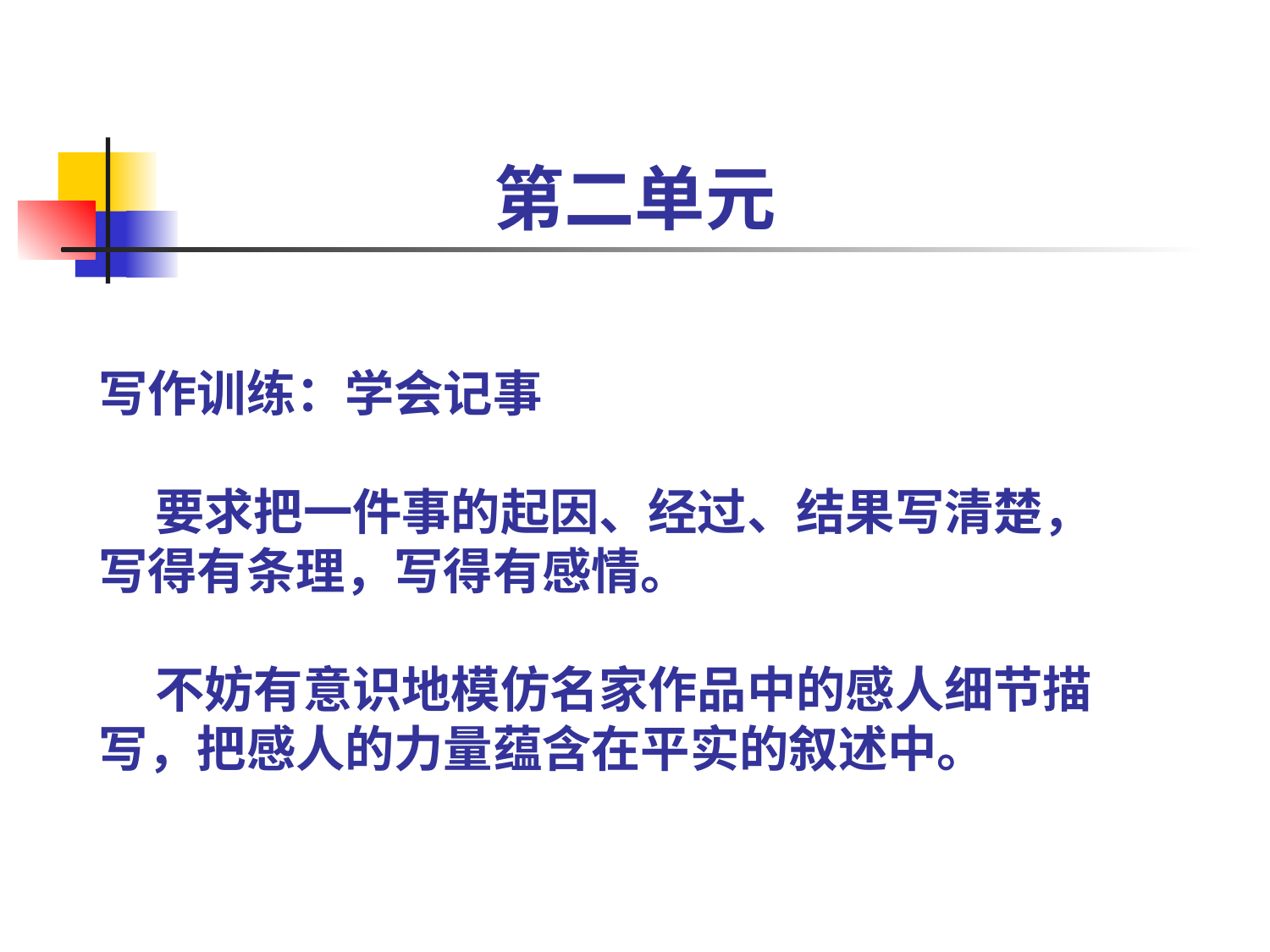

# 第二单元
写作训练：学会记事

    要求把一件事的起因、经过、结果写清楚，写得有条理，写得有感情。

    不妨有意识地模仿名家作品中的感人细节描写，把感人的力量蕴含在平实的叙述中。